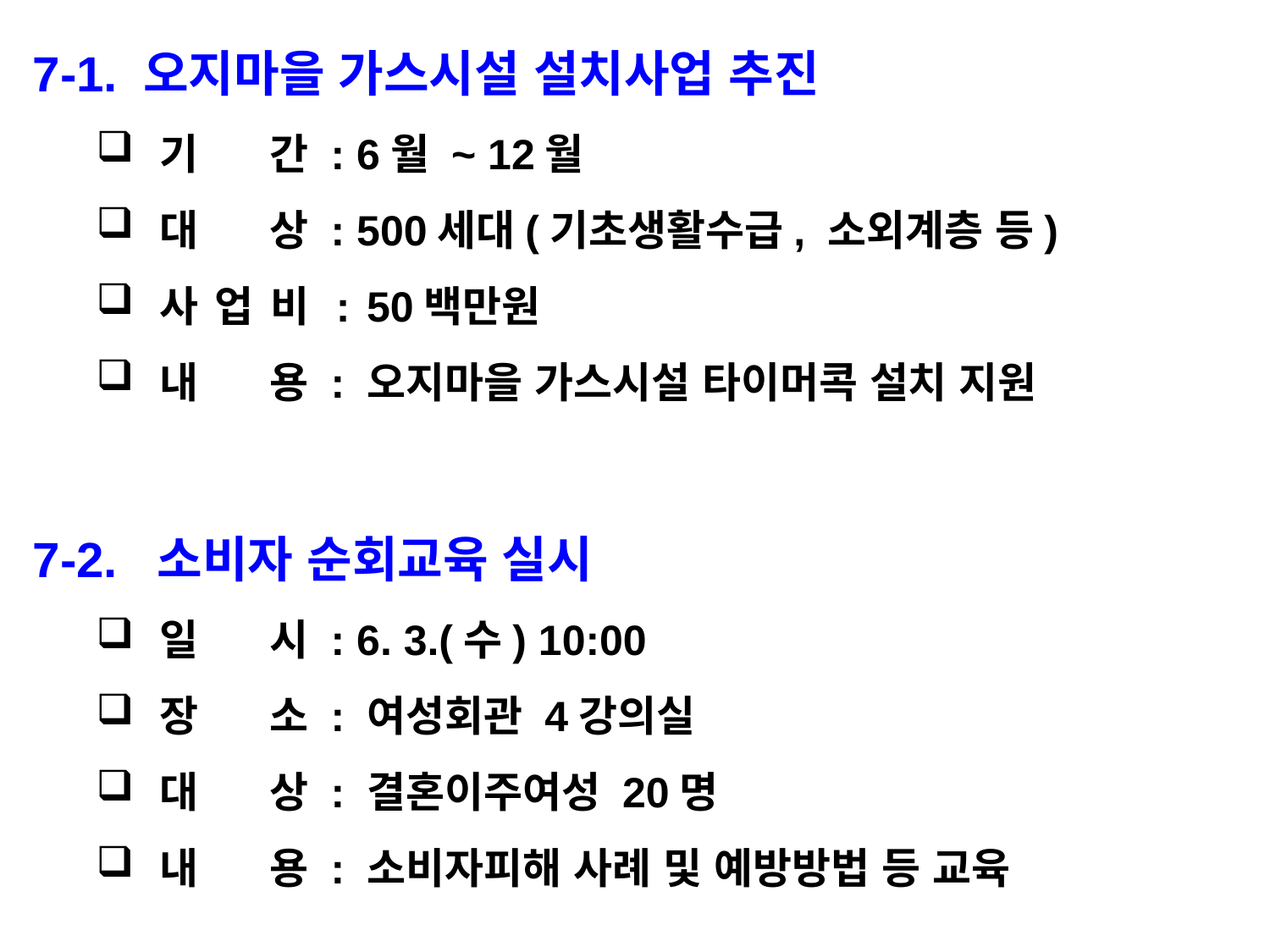

7-1. 오지마을 가스시설 설치사업 추진
기      간 : 6월 ~ 12월
대      상 : 500세대(기초생활수급, 소외계층 등)
사 업 비 : 50백만원
내      용 : 오지마을 가스시설 타이머콕 설치 지원

7-2.  소비자 순회교육 실시
일      시 : 6. 3.(수) 10:00
장      소 : 여성회관 4강의실
대      상 : 결혼이주여성 20명
내      용 : 소비자피해 사례 및 예방방법 등 교육